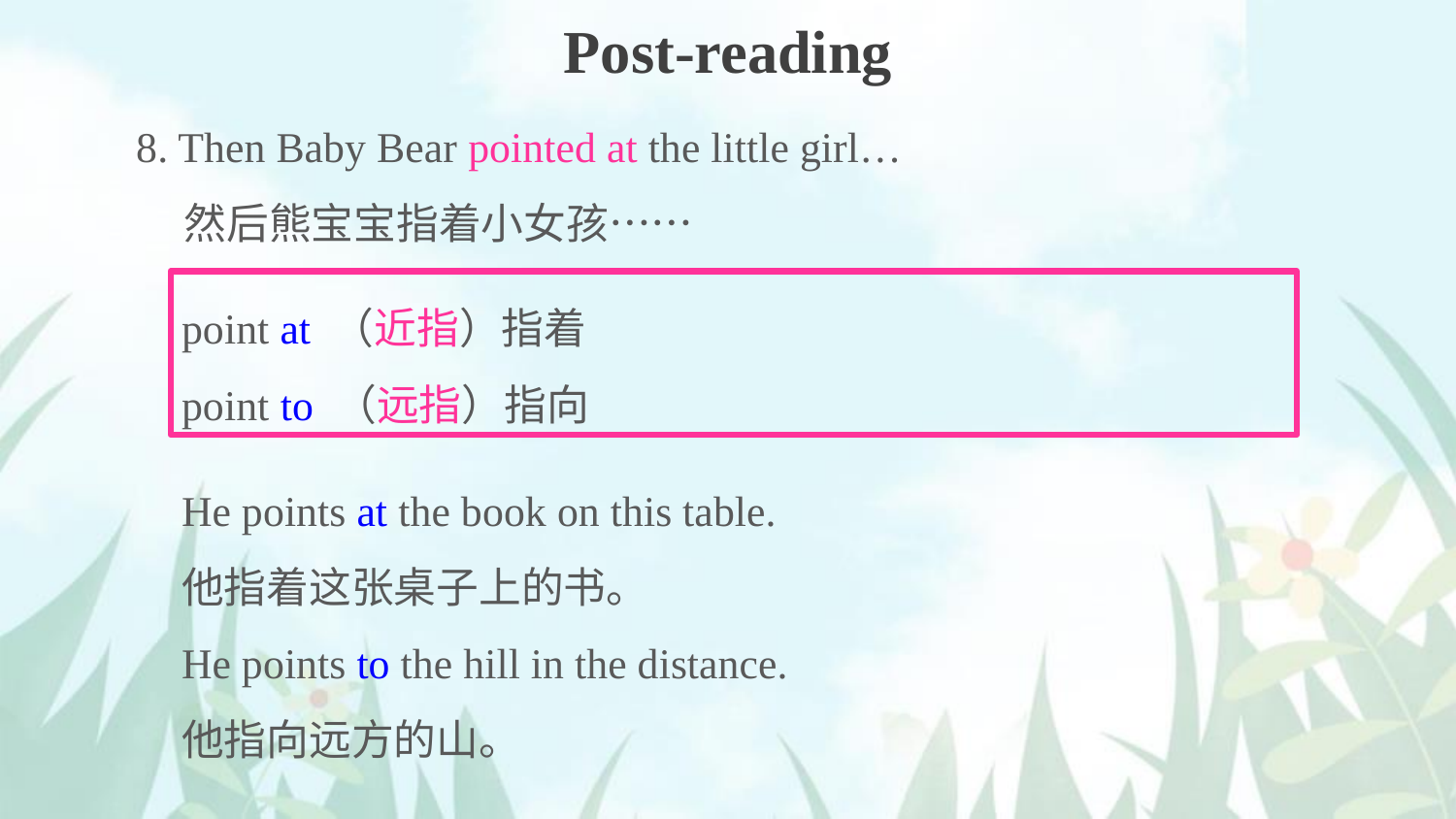

Post-reading
8. Then Baby Bear pointed at the little girl…
    然后熊宝宝指着小女孩……
point at （近指）指着
point to （远指）指向
He points at the book on this table.
他指着这张桌子上的书。
He points to the hill in the distance.
他指向远方的山。